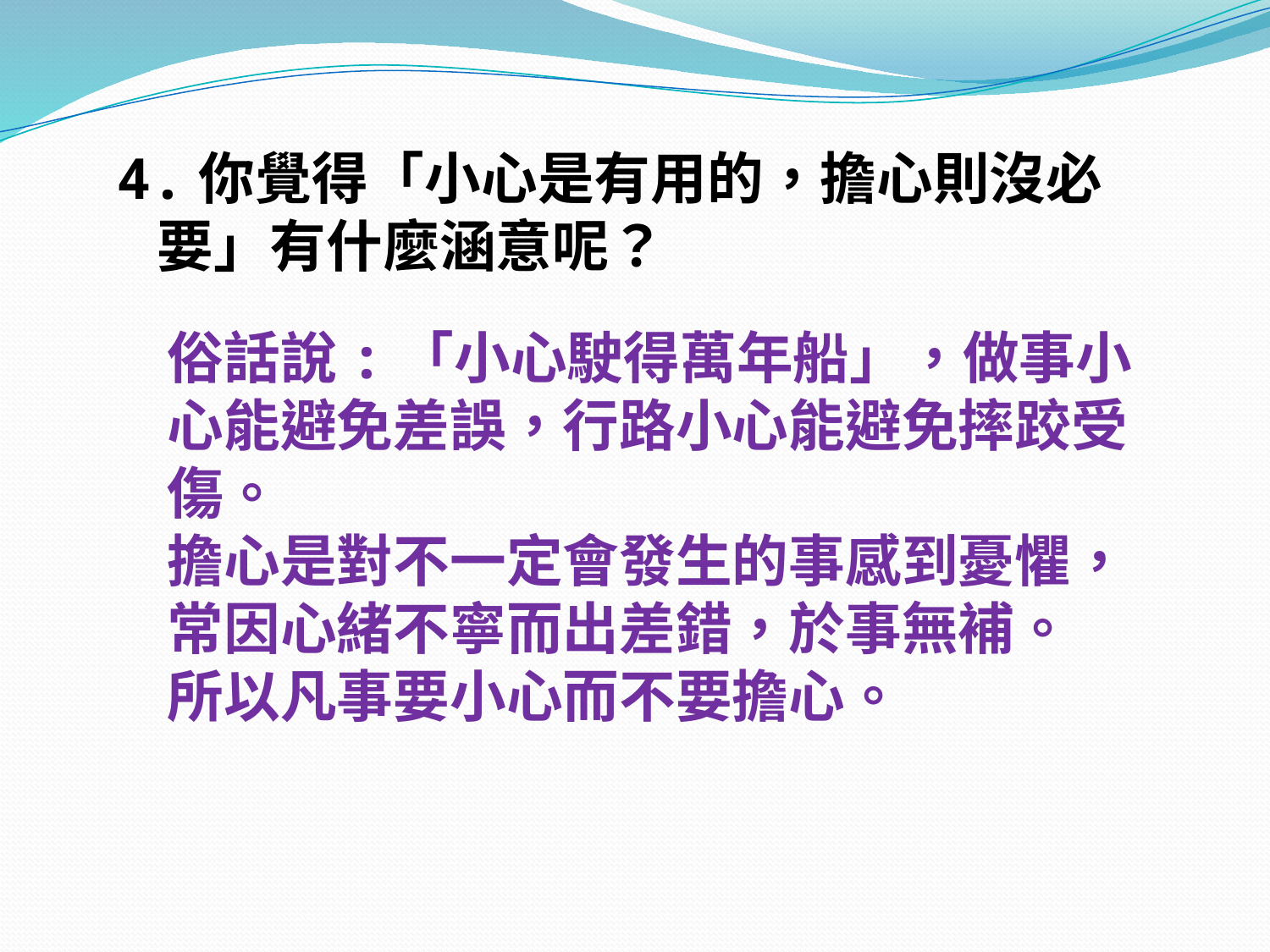

4.你覺得「小心是有用的，擔心則沒必
  要」有什麼涵意呢？
俗話說:「小心駛得萬年船」，做事小心能避免差誤，行路小心能避免摔跤受傷。
擔心是對不一定會發生的事感到憂懼，常因心緒不寧而出差錯，於事無補。
所以凡事要小心而不要擔心。